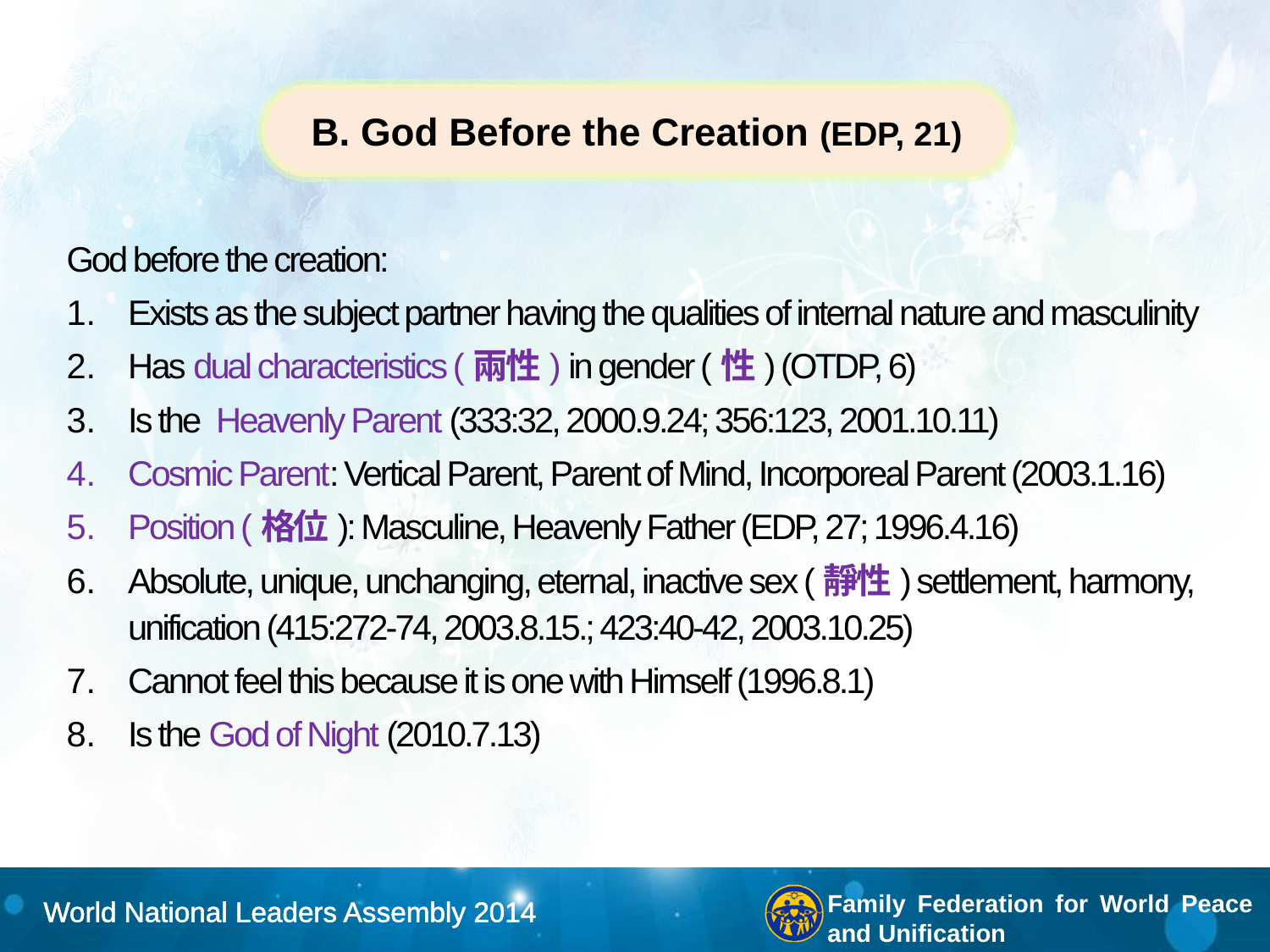

B. God Before the Creation (EDP, 21)
God before the creation:
Exists as the subject partner having the qualities of internal nature and masculinity
Has dual characteristics (兩性) in gender (性) (OTDP, 6)
Is the  Heavenly Parent (333:32, 2000.9.24; 356:123, 2001.10.11)
Cosmic Parent: Vertical Parent, Parent of Mind, Incorporeal Parent (2003.1.16)
Position (格位): Masculine, Heavenly Father (EDP, 27; 1996.4.16)
Absolute, unique, unchanging, eternal, inactive sex (靜性) settlement, harmony, unification (415:272-74, 2003.8.15.; 423:40-42, 2003.10.25)
Cannot feel this because it is one with Himself (1996.8.1)
Is the God of Night (2010.7.13)